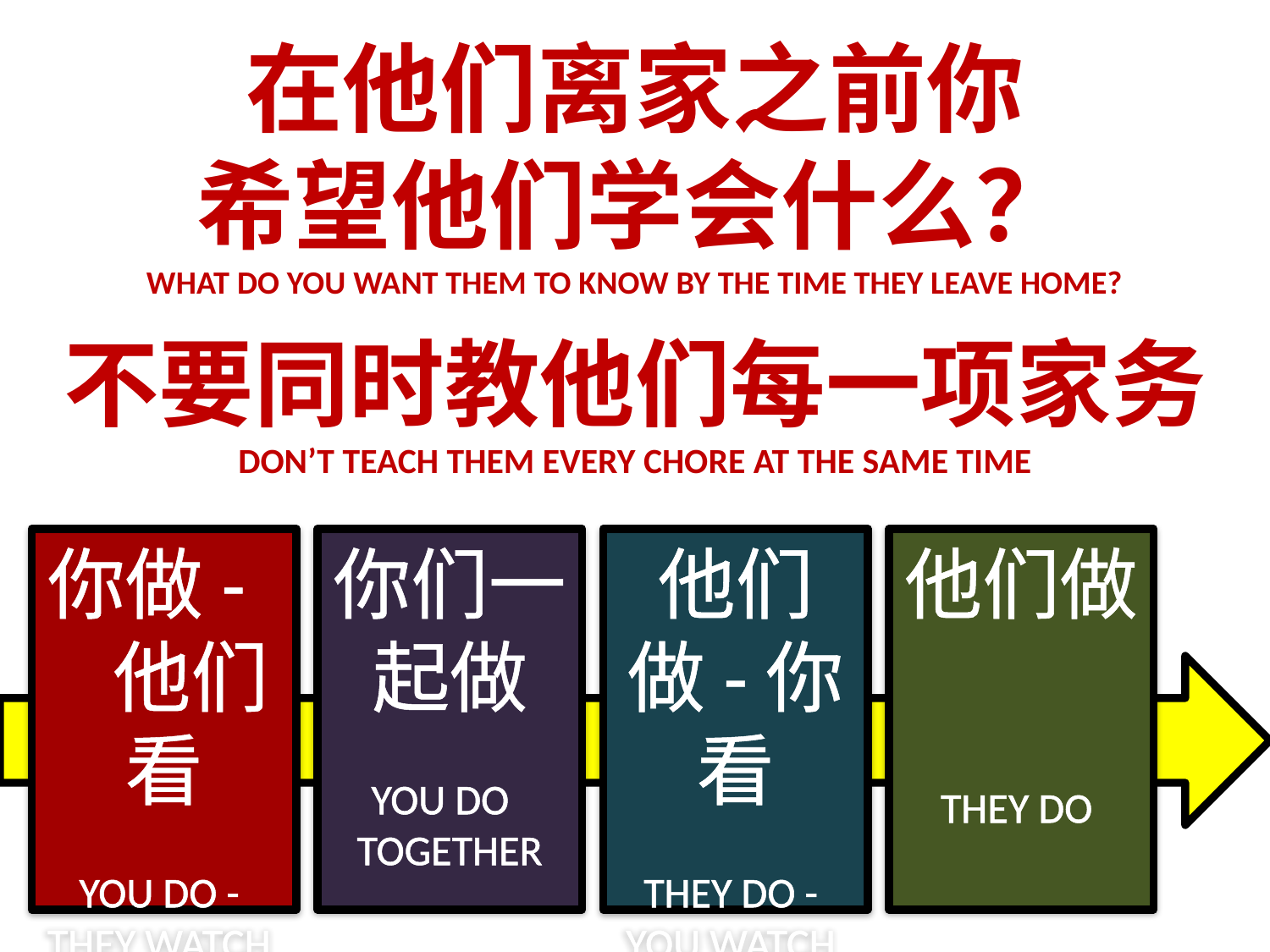

# 在他们离家之前你 希望他们学会什么？ WHAT DO YOU WANT THEM TO KNOW BY THE TIME THEY LEAVE HOME?
不要同时教他们每一项家务
DON’T TEACH THEM EVERY CHORE AT THE SAME TIME
你做-     他们看

YOU DO -
THEY WATCH
你们一起做

YOU DO
TOGETHER
他们做-你看

THEY DO -
YOU WATCH
他们做

THEY DO